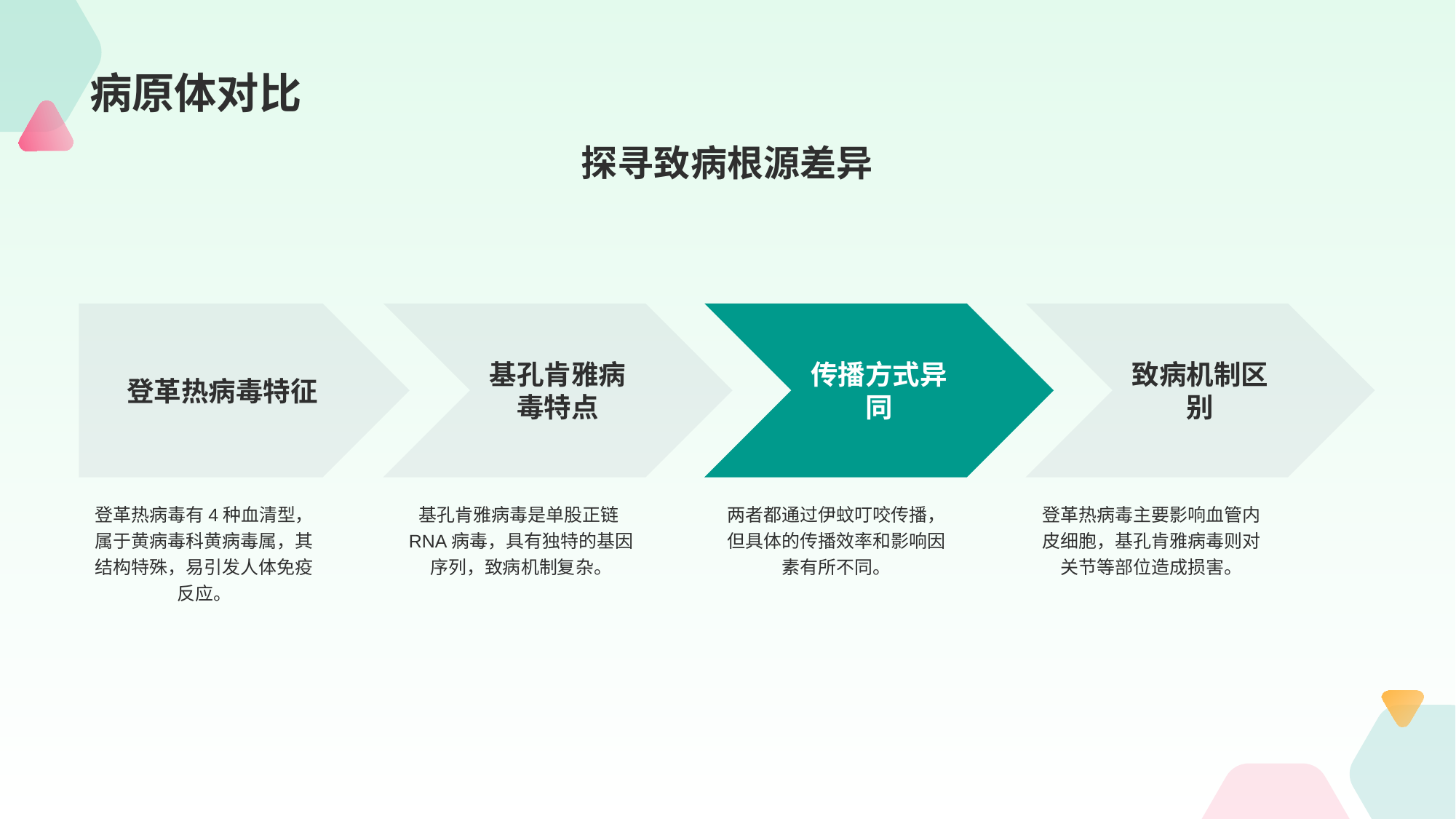

# 病原体对比
探寻致病根源差异
登革热病毒特征
登革热病毒有4种血清型，属于黄病毒科黄病毒属，其结构特殊，易引发人体免疫反应。
基孔肯雅病毒特点
基孔肯雅病毒是单股正链RNA病毒，具有独特的基因序列，致病机制复杂。
传播方式异同
两者都通过伊蚊叮咬传播，但具体的传播效率和影响因素有所不同。
致病机制区别
登革热病毒主要影响血管内皮细胞，基孔肯雅病毒则对关节等部位造成损害。